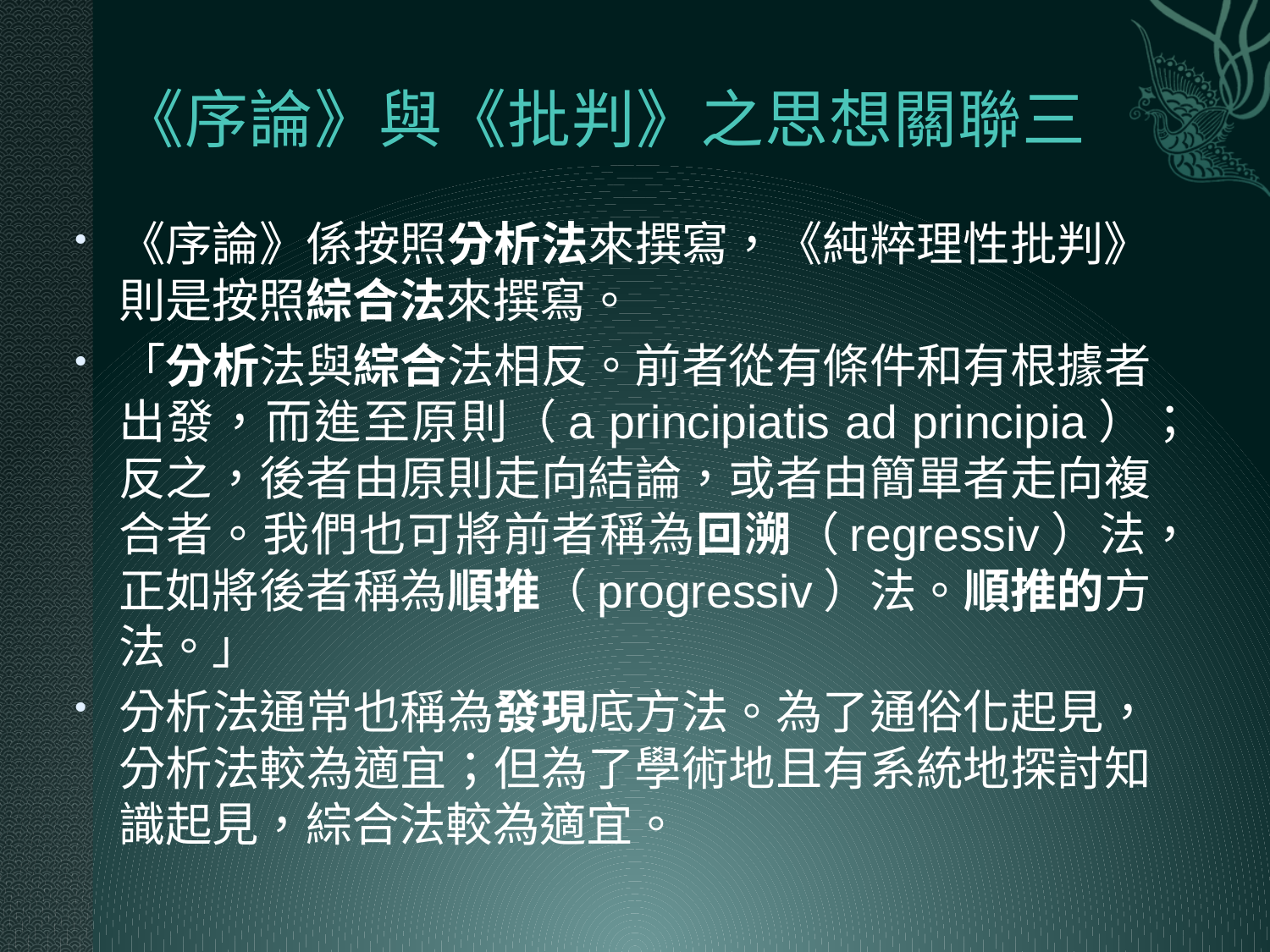

# 《序論》與《批判》之思想關聯三
《序論》係按照分析法來撰寫，《純粹理性批判》則是按照綜合法來撰寫。
「分析法與綜合法相反。前者從有條件和有根據者出發，而進至原則（a principiatis ad principia）；反之，後者由原則走向結論，或者由簡單者走向複合者。我們也可將前者稱為回溯（regressiv）法，正如將後者稱為順推（progressiv）法。順推的方法。」
分析法通常也稱為發現底方法。為了通俗化起見，分析法較為適宜；但為了學術地且有系統地探討知識起見，綜合法較為適宜。